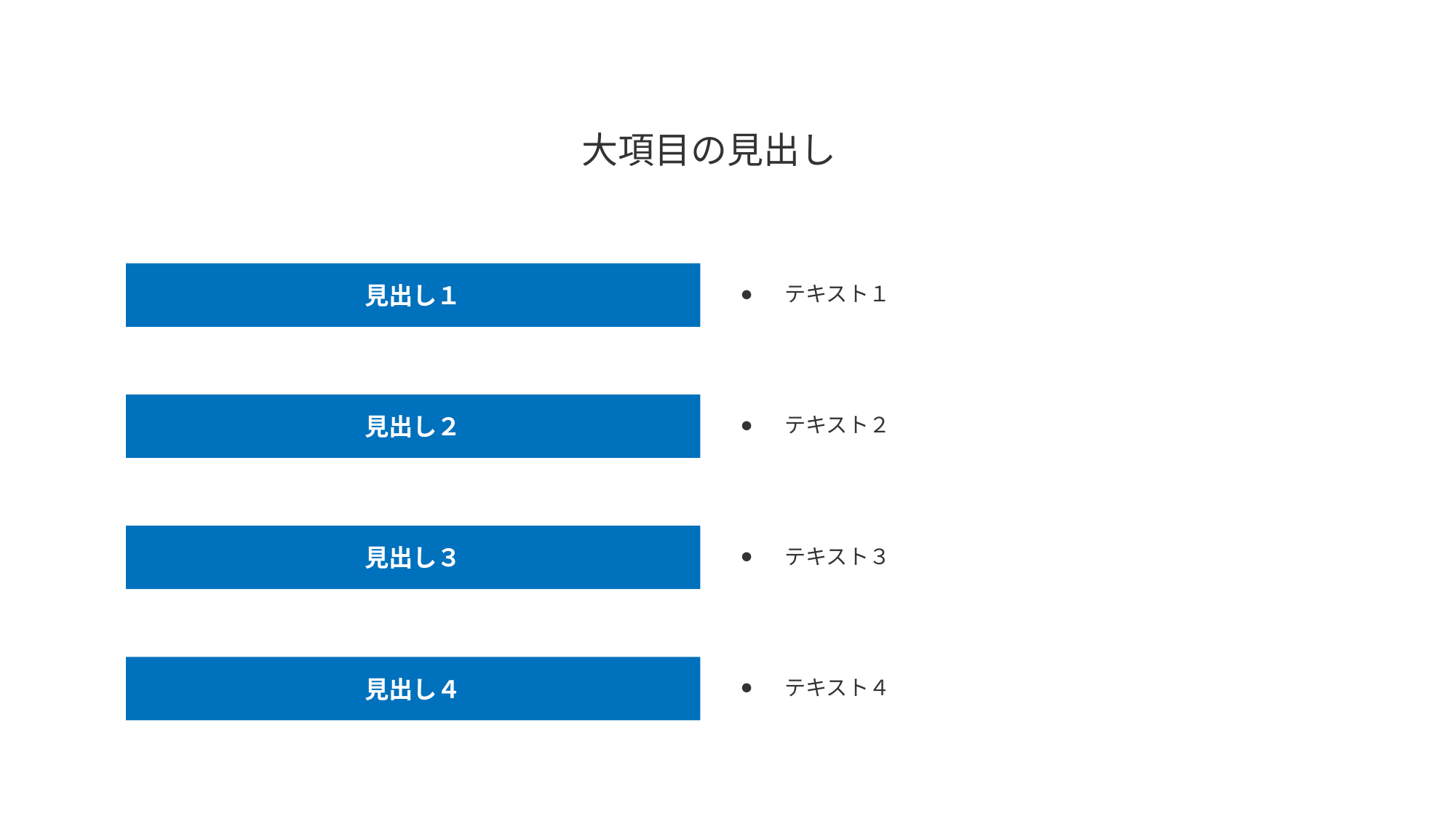

大項目の見出し
見出し１
テキスト１
見出し２
テキスト２
見出し３
テキスト３
見出し４
テキスト４